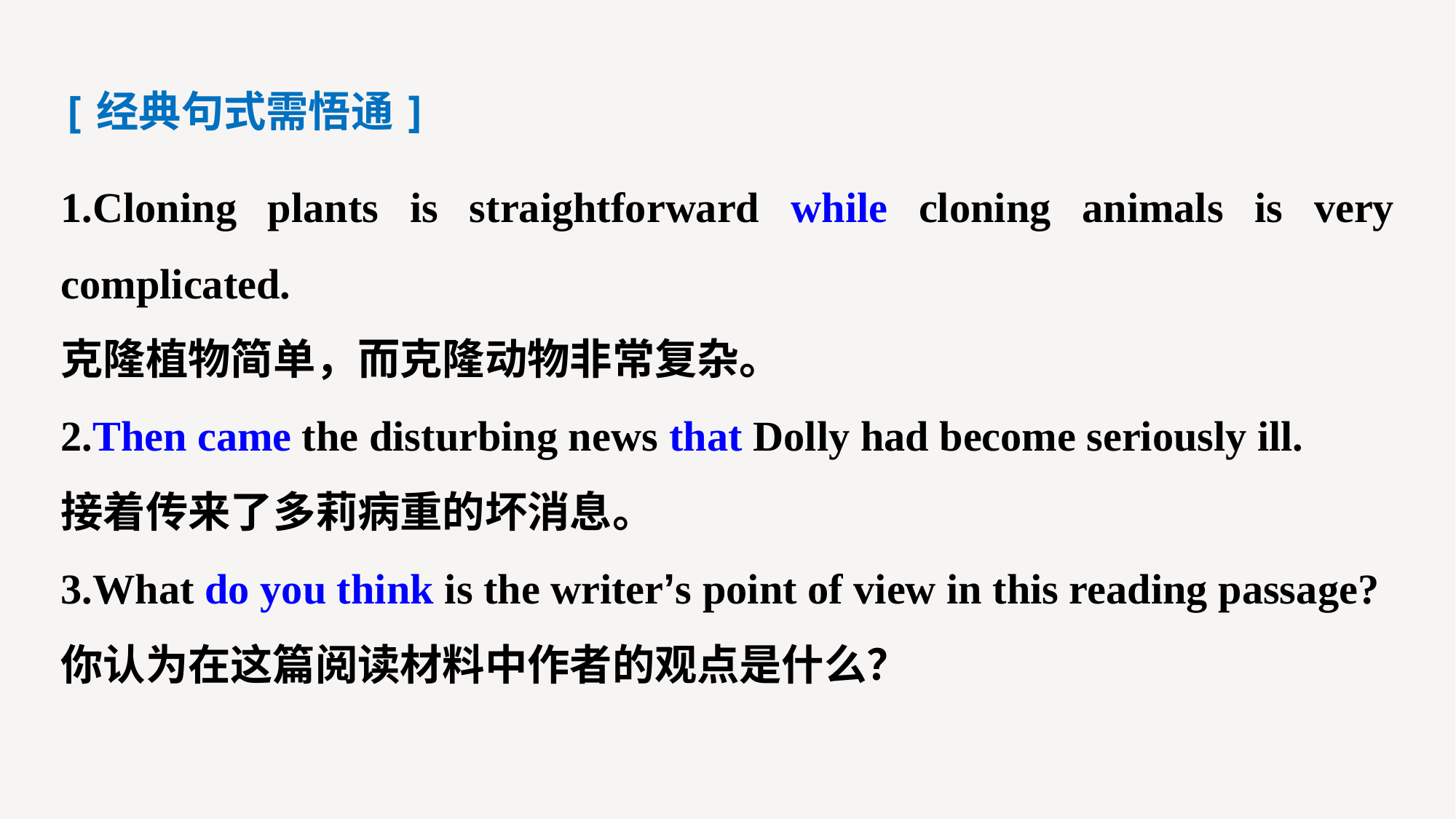

[经典句式需悟通]
1.Cloning plants is straightforward while cloning animals is very complicated.
克隆植物简单，而克隆动物非常复杂。
2.Then came the disturbing news that Dolly had become seriously ill.
接着传来了多莉病重的坏消息。
3.What do you think is the writer’s point of view in this reading passage?
你认为在这篇阅读材料中作者的观点是什么？